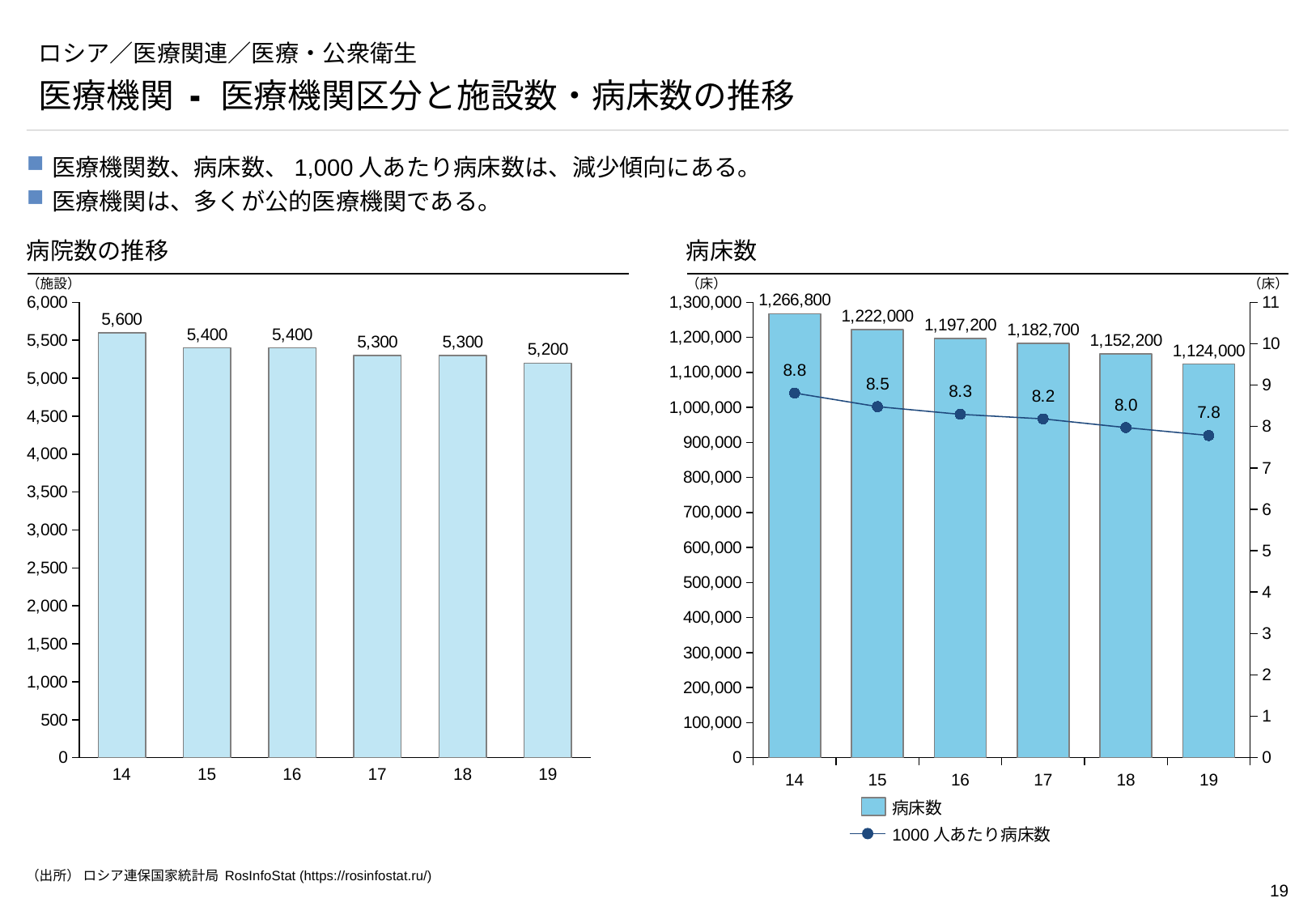

# ロシア／医療関連／医療・公衆衛生
医療機関 - 医療機関区分と施設数・病床数の推移
医療機関数、病床数、1,000人あたり病床数は、減少傾向にある。
医療機関は、多くが公的医療機関である。
病院数の推移
病床数
（施設）
（床）
（床）

### Chart

| Category |  |  |
|---|---|---|

### Chart

| Category |  |
|---|---|
14
15
16
17
18
19
14
15
16
17
18
19
病床数

1000人あたり病床数

（出所） ロシア連保国家統計局 RosInfoStat (https://rosinfostat.ru/)